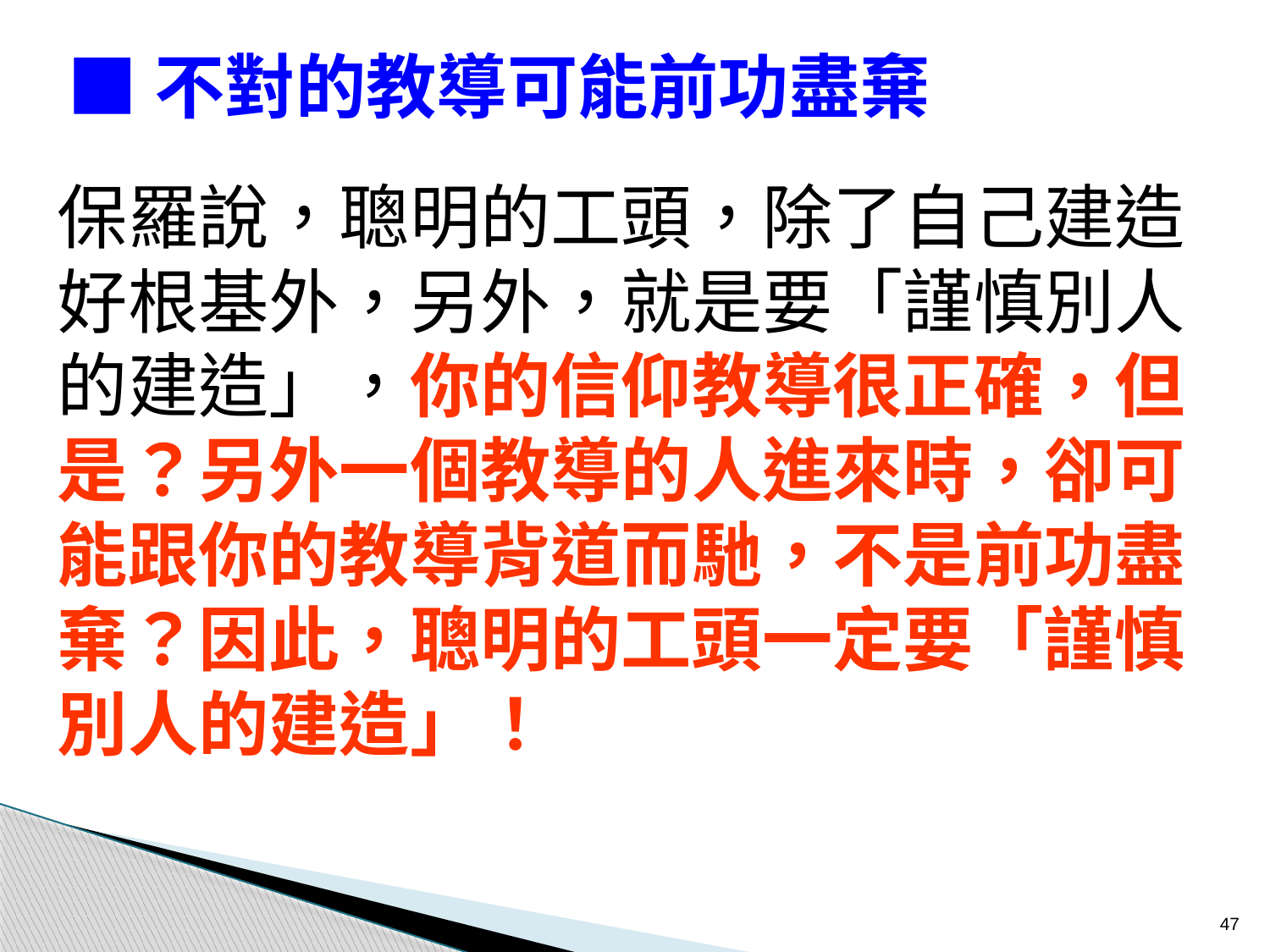

■不對的教導可能前功盡棄
保羅說，聰明的工頭，除了自己建造好根基外，另外，就是要「謹慎別人的建造」，你的信仰教導很正確，但是？另外一個教導的人進來時，卻可能跟你的教導背道而馳，不是前功盡棄？因此，聰明的工頭一定要「謹慎別人的建造」！
47